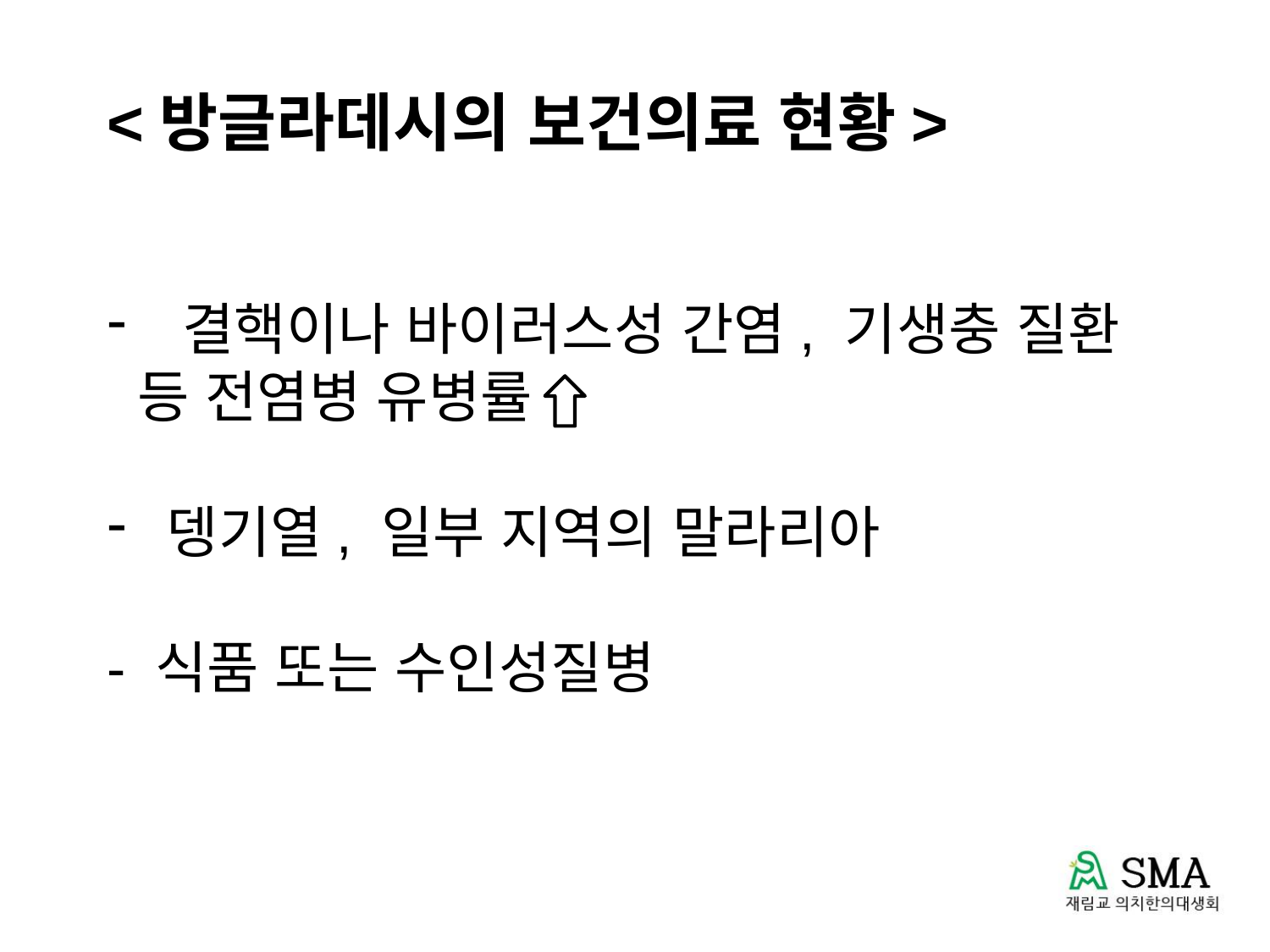

<방글라데시의 보건의료 현황>

  결핵이나 바이러스성 간염, 기생충 질환 등 전염병 유병률

 뎅기열, 일부 지역의 말라리아

- 식품 또는 수인성질병